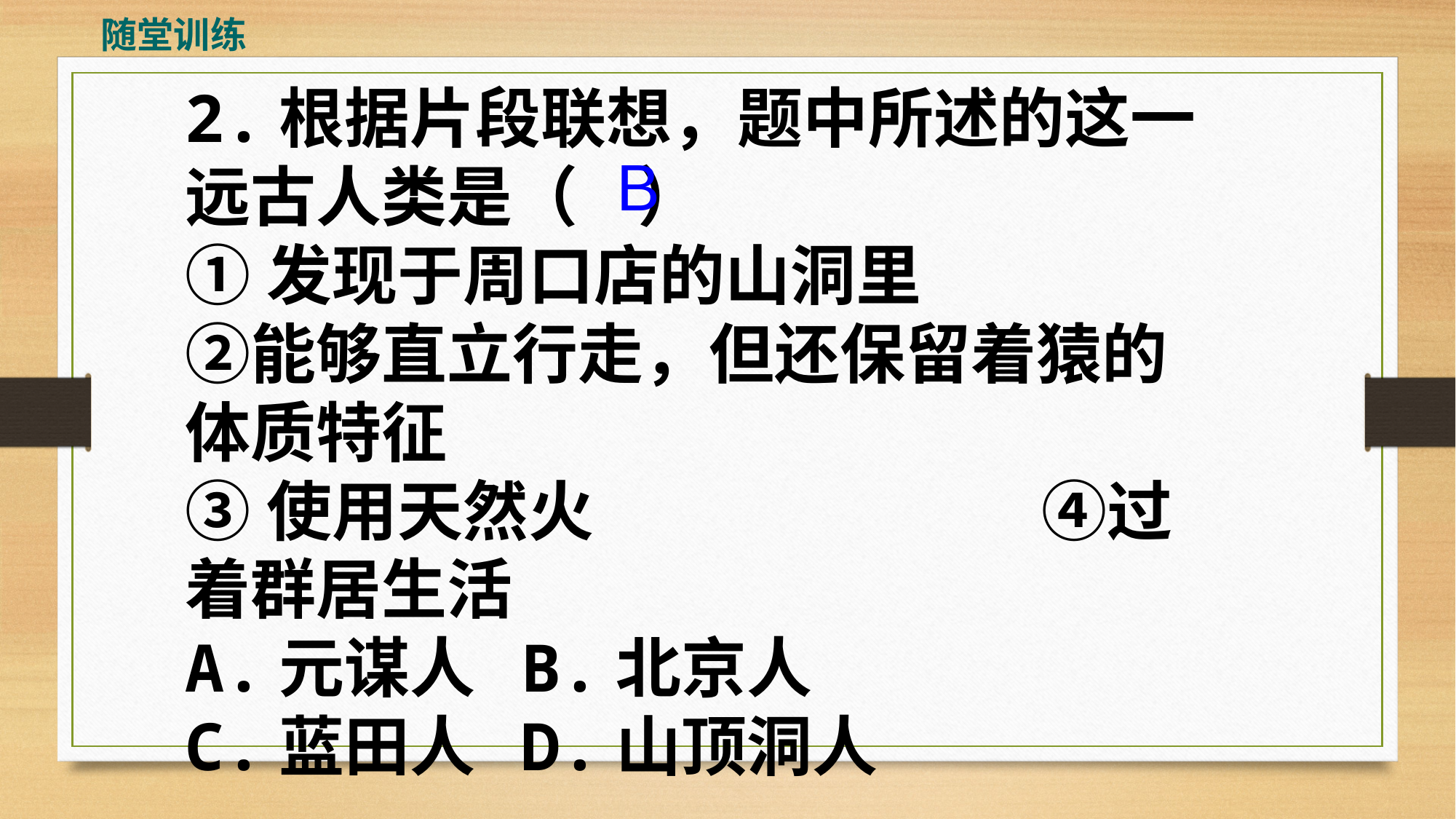

随堂训练
2.根据片段联想，题中所述的这一远古人类是（    ）
①发现于周口店的山洞里                  ②能够直立行走，但还保留着猿的体质特征
③使用天然火                              ④过着群居生活
A.元谋人  B.北京人
C.蓝田人  D.山顶洞人
B